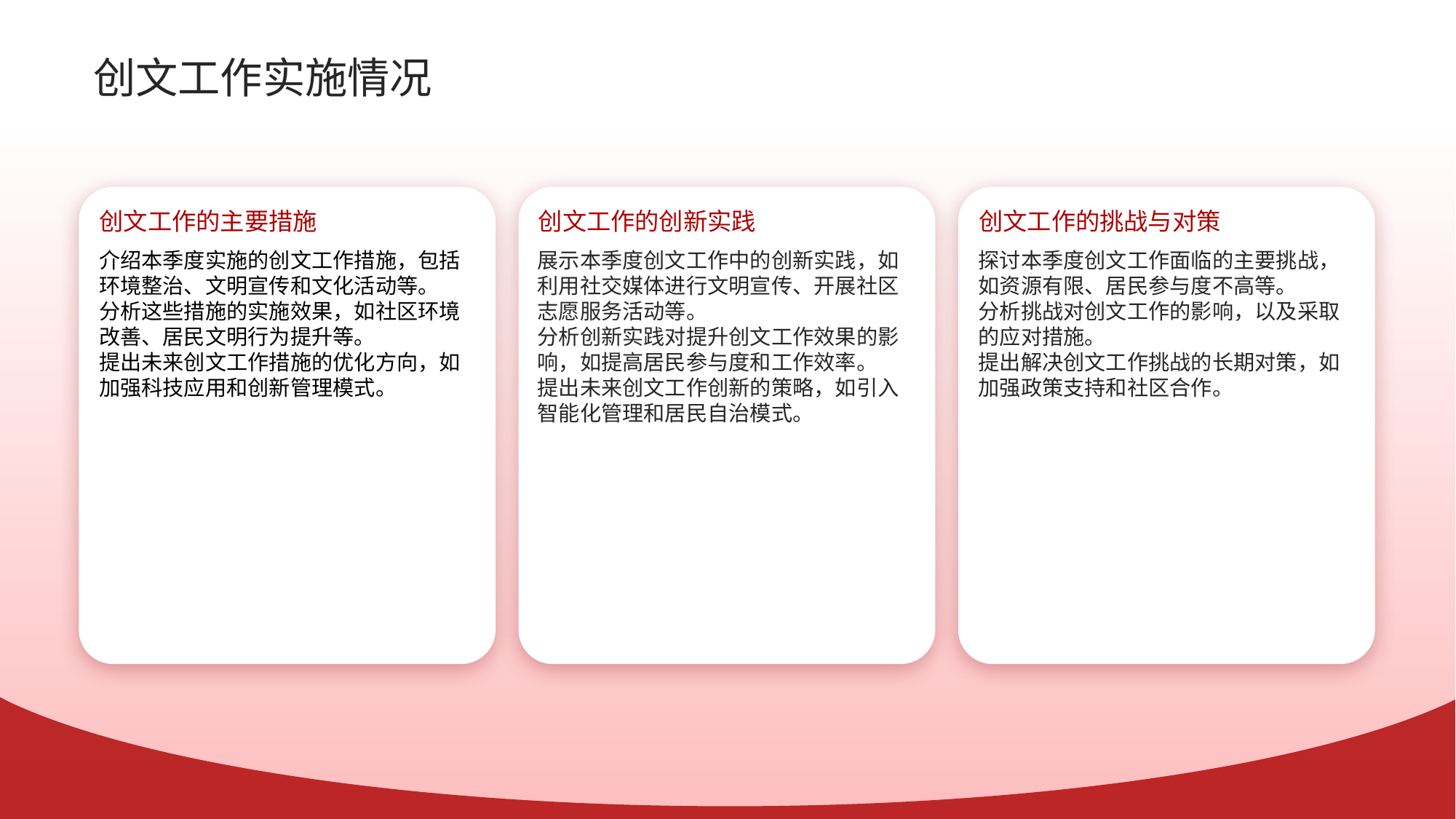

创文工作实施情况

创文工作的主要措施
创文工作的创新实践
创文工作的挑战与对策
介绍本季度实施的创文工作措施，包括环境整治、文明宣传和文化活动等。
分析这些措施的实施效果，如社区环境改善、居民文明行为提升等。
提出未来创文工作措施的优化方向，如加强科技应用和创新管理模式。
展示本季度创文工作中的创新实践，如利用社交媒体进行文明宣传、开展社区志愿服务活动等。
分析创新实践对提升创文工作效果的影响，如提高居民参与度和工作效率。
提出未来创文工作创新的策略，如引入智能化管理和居民自治模式。
探讨本季度创文工作面临的主要挑战，如资源有限、居民参与度不高等。
分析挑战对创文工作的影响，以及采取的应对措施。
提出解决创文工作挑战的长期对策，如加强政策支持和社区合作。